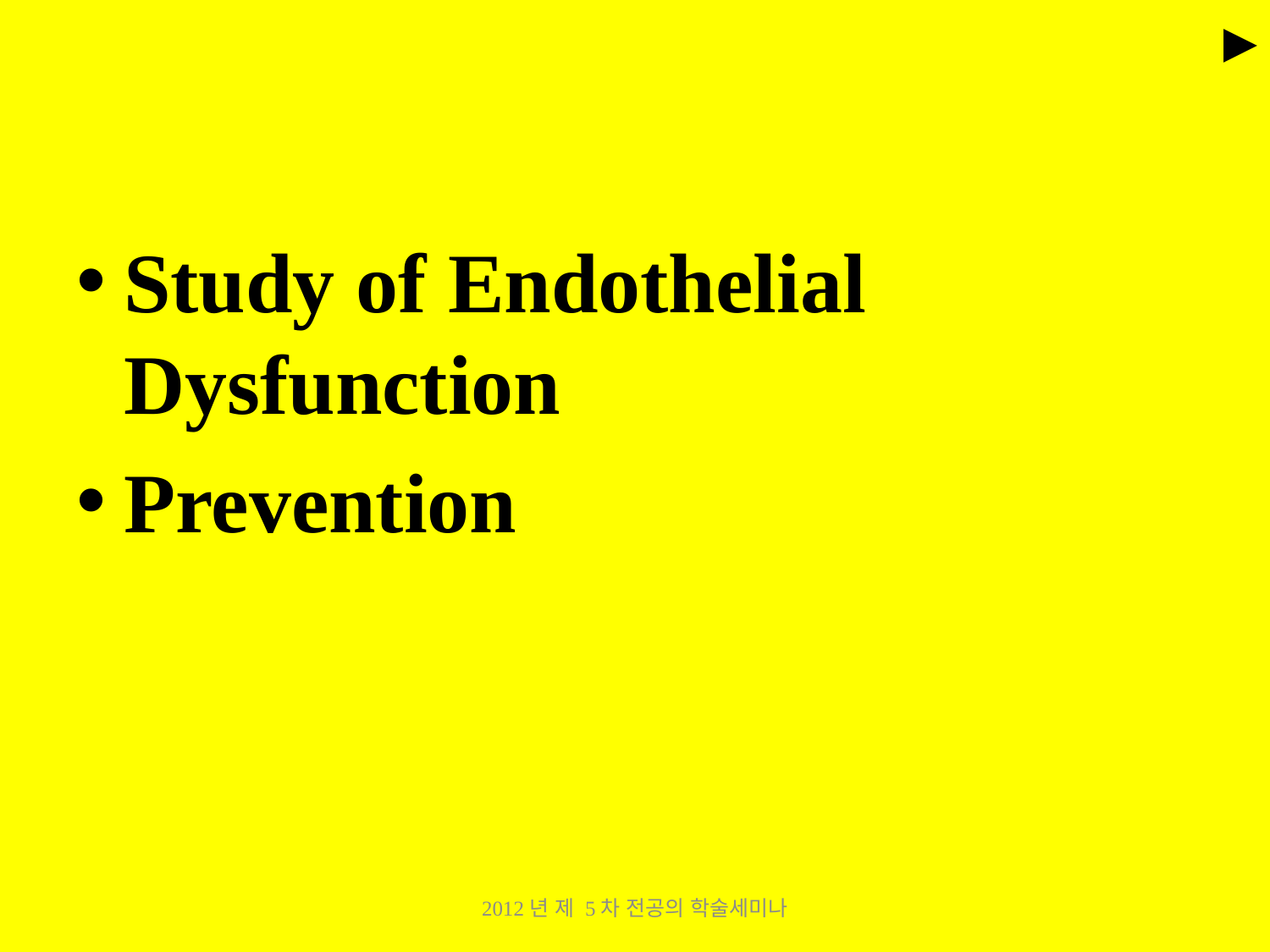

►
#
Study of Endothelial Dysfunction
Prevention

2012년 제 5차 전공의 학술세미나